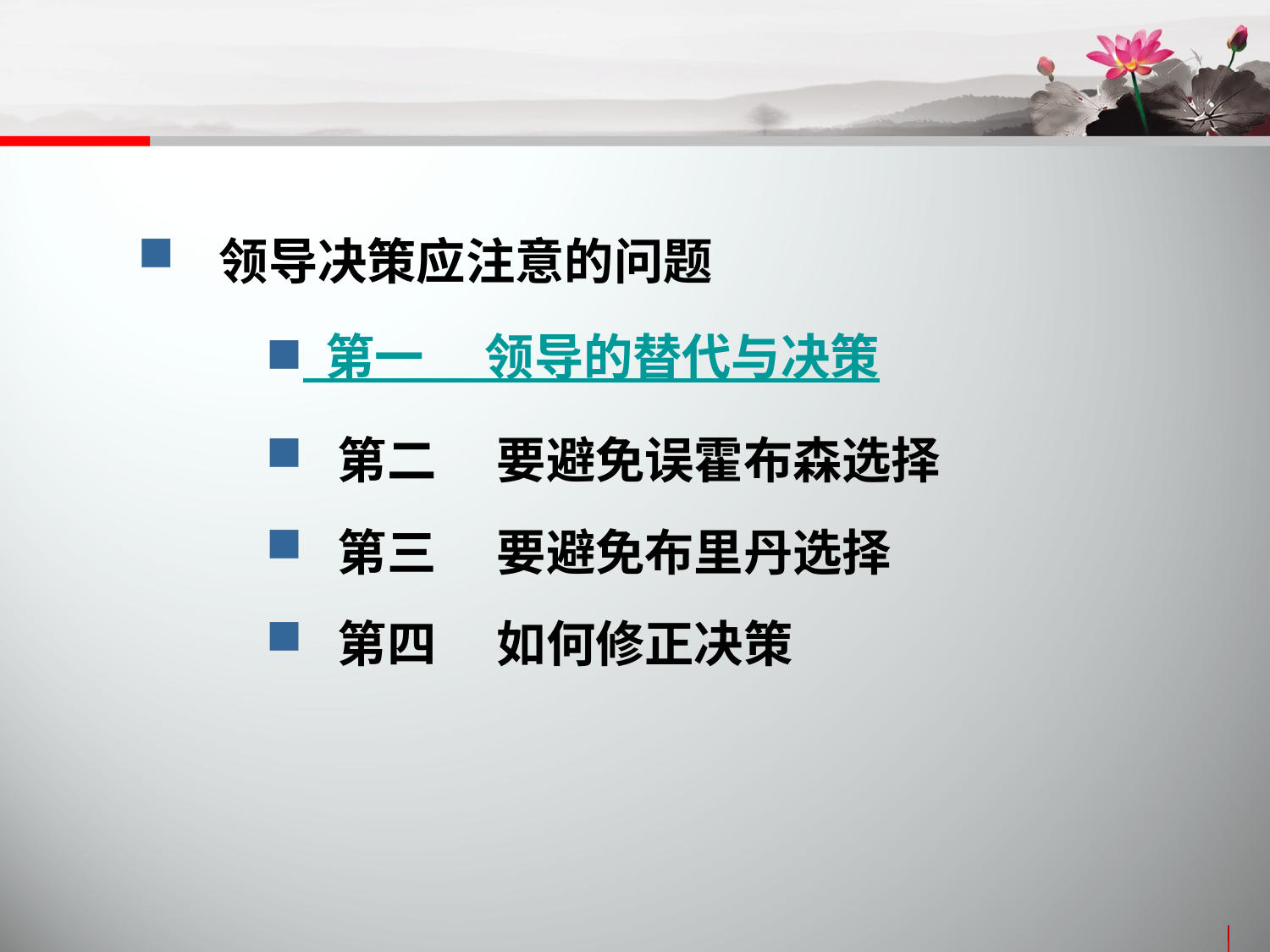

领导决策应注意的问题
  第一　 领导的替代与决策
  第二　 要避免误霍布森选择
  第三　 要避免布里丹选择
  第四　 如何修正决策